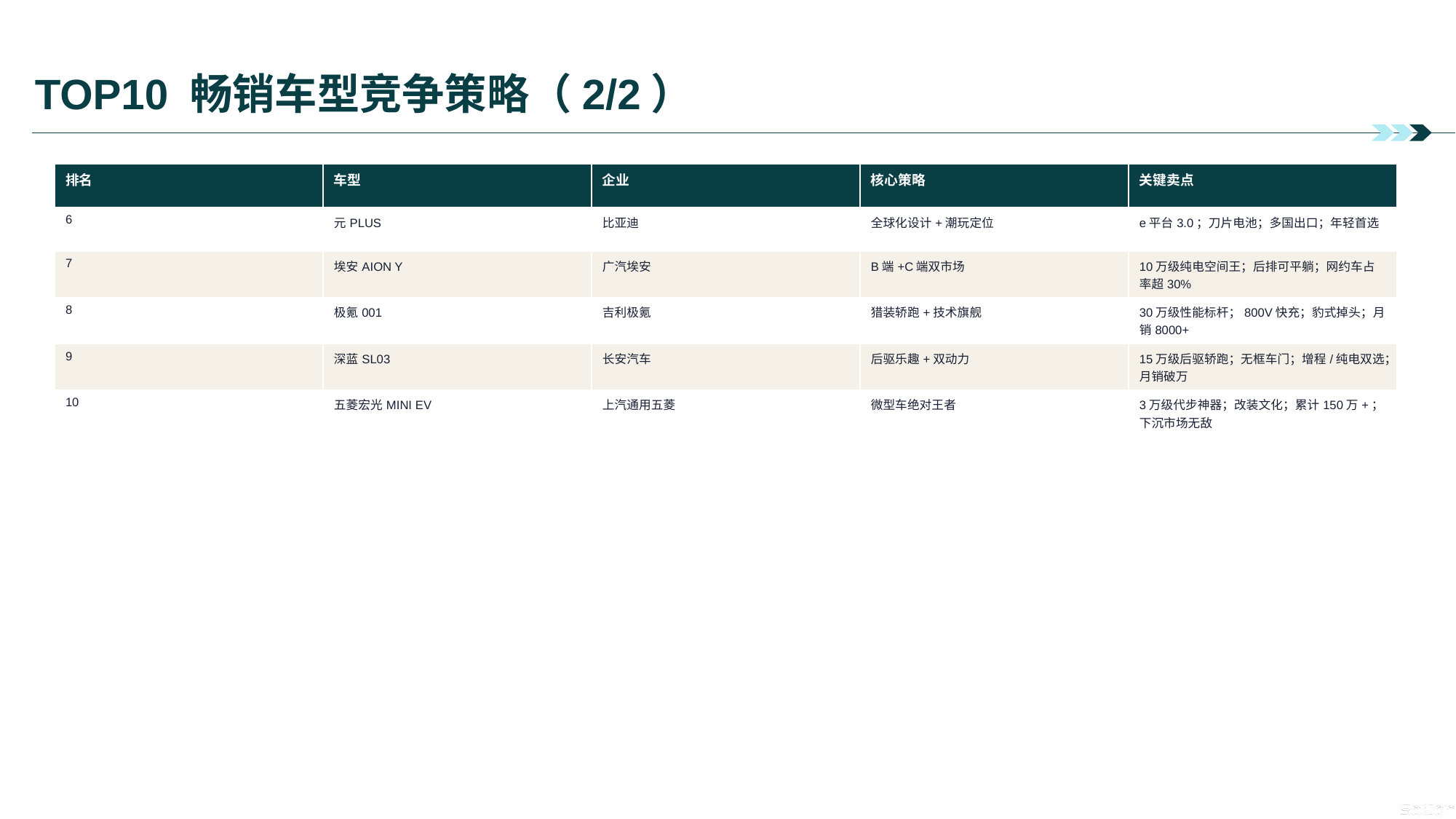

# TOP10 畅销车型竞争策略（2/2）
| 排名 | 车型 | 企业 | 核心策略 | 关键卖点 |
| --- | --- | --- | --- | --- |
| 6 | 元PLUS | 比亚迪 | 全球化设计+潮玩定位 | e平台3.0；刀片电池；多国出口；年轻首选 |
| 7 | 埃安AION Y | 广汽埃安 | B端+C端双市场 | 10万级纯电空间王；后排可平躺；网约车占率超30% |
| 8 | 极氪001 | 吉利极氪 | 猎装轿跑+技术旗舰 | 30万级性能标杆；800V快充；豹式掉头；月销8000+ |
| 9 | 深蓝SL03 | 长安汽车 | 后驱乐趣+双动力 | 15万级后驱轿跑；无框车门；增程/纯电双选；月销破万 |
| 10 | 五菱宏光MINI EV | 上汽通用五菱 | 微型车绝对王者 | 3万级代步神器；改装文化；累计150万+；下沉市场无敌 |